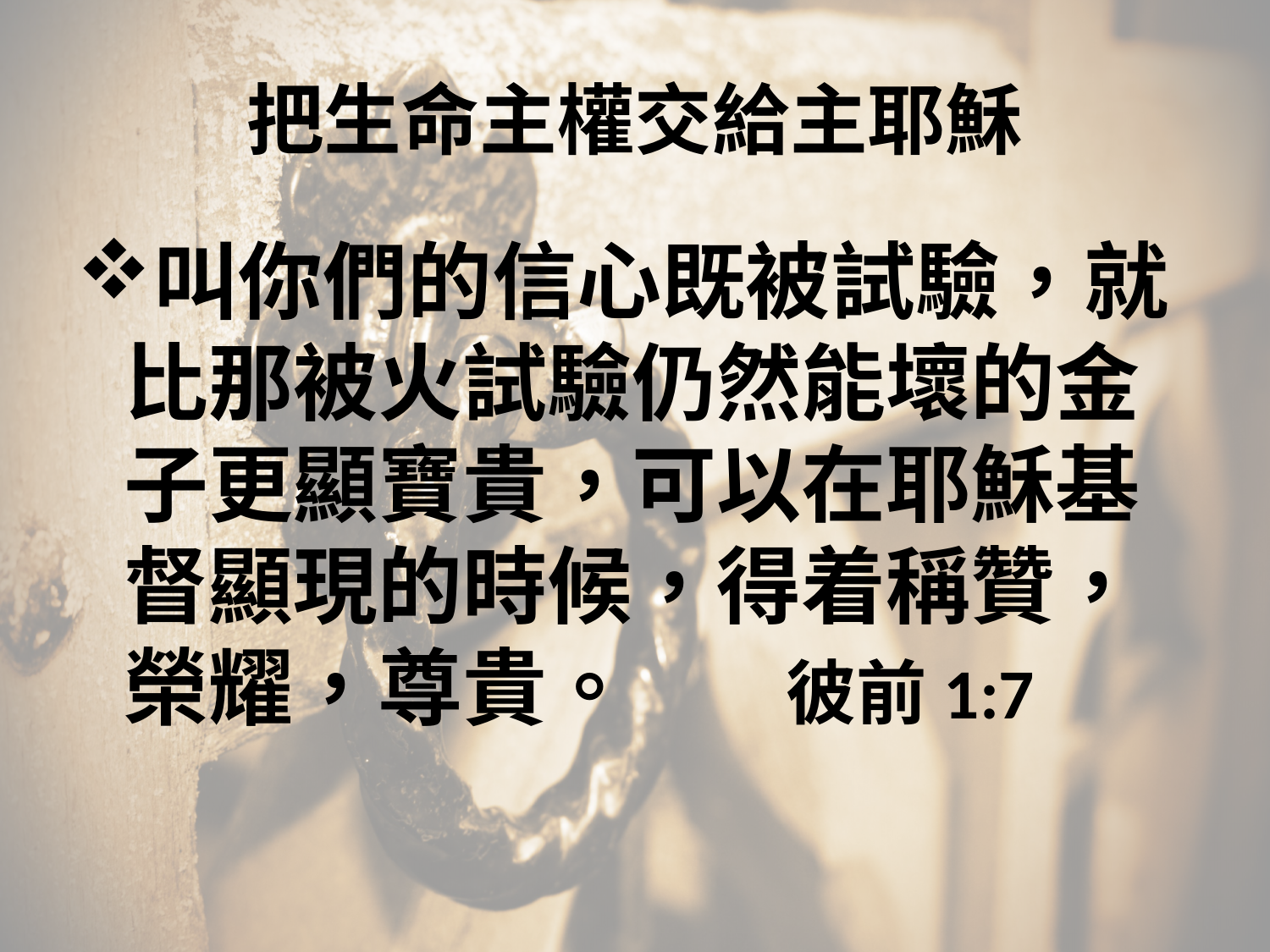

# 把生命主權交給主耶穌
叫你們的信心既被試驗，就比那被火試驗仍然能壞的金子更顯寶貴，可以在耶穌基督顯現的時候，得着稱贊，榮耀，尊貴。        彼前1:7